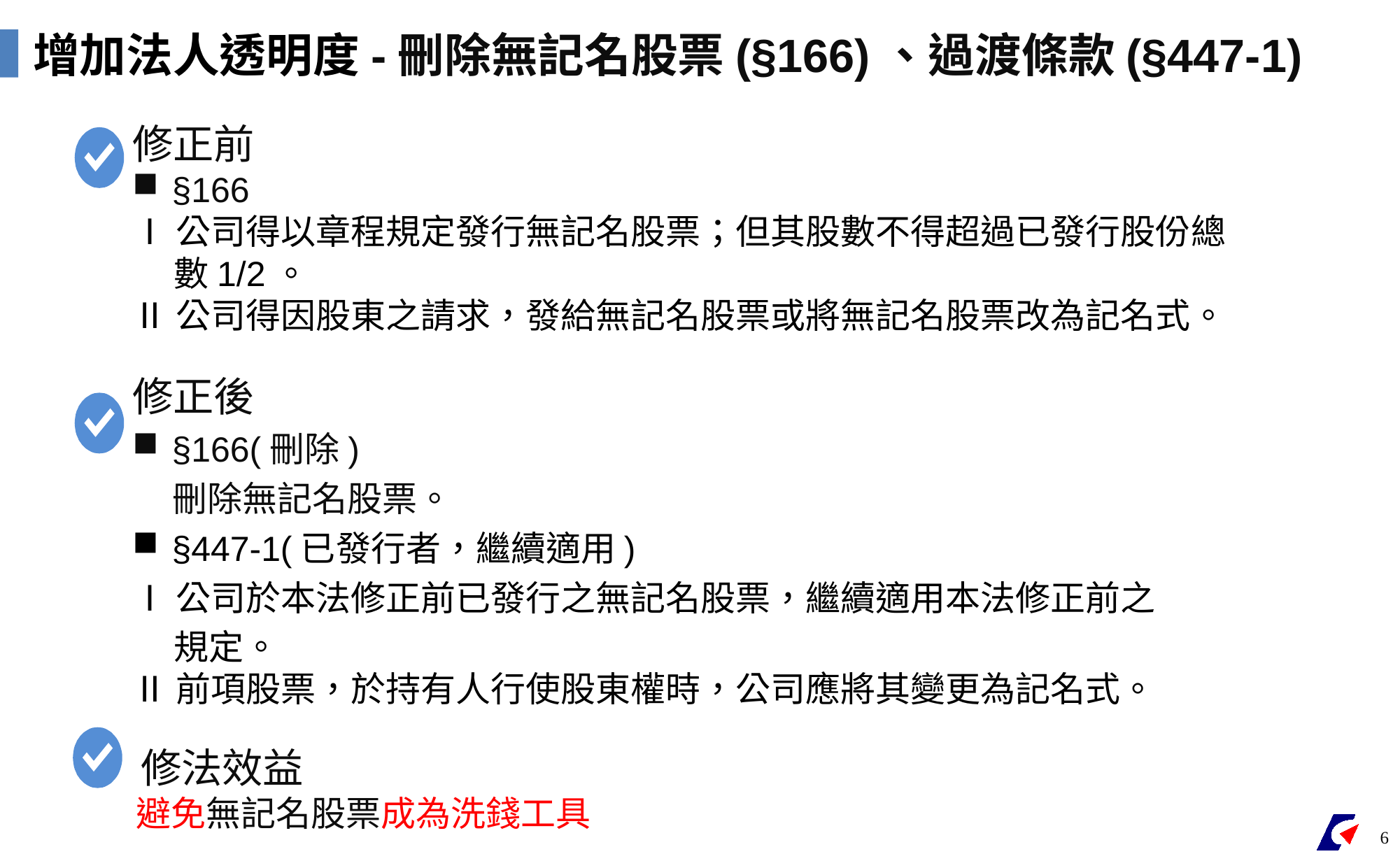

增加法人透明度-刪除無記名股票(§166)、過渡條款(§447-1)
修正前
§166
Ⅰ公司得以章程規定發行無記名股票；但其股數不得超過已發行股份總數1/2。
Ⅱ公司得因股東之請求，發給無記名股票或將無記名股票改為記名式。
修正後
§166(刪除)
    刪除無記名股票。
§447-1(已發行者，繼續適用)
Ⅰ公司於本法修正前已發行之無記名股票，繼續適用本法修正前之規定。
Ⅱ前項股票，於持有人行使股東權時，公司應將其變更為記名式。

      修法效益
避免無記名股票成為洗錢工具
6